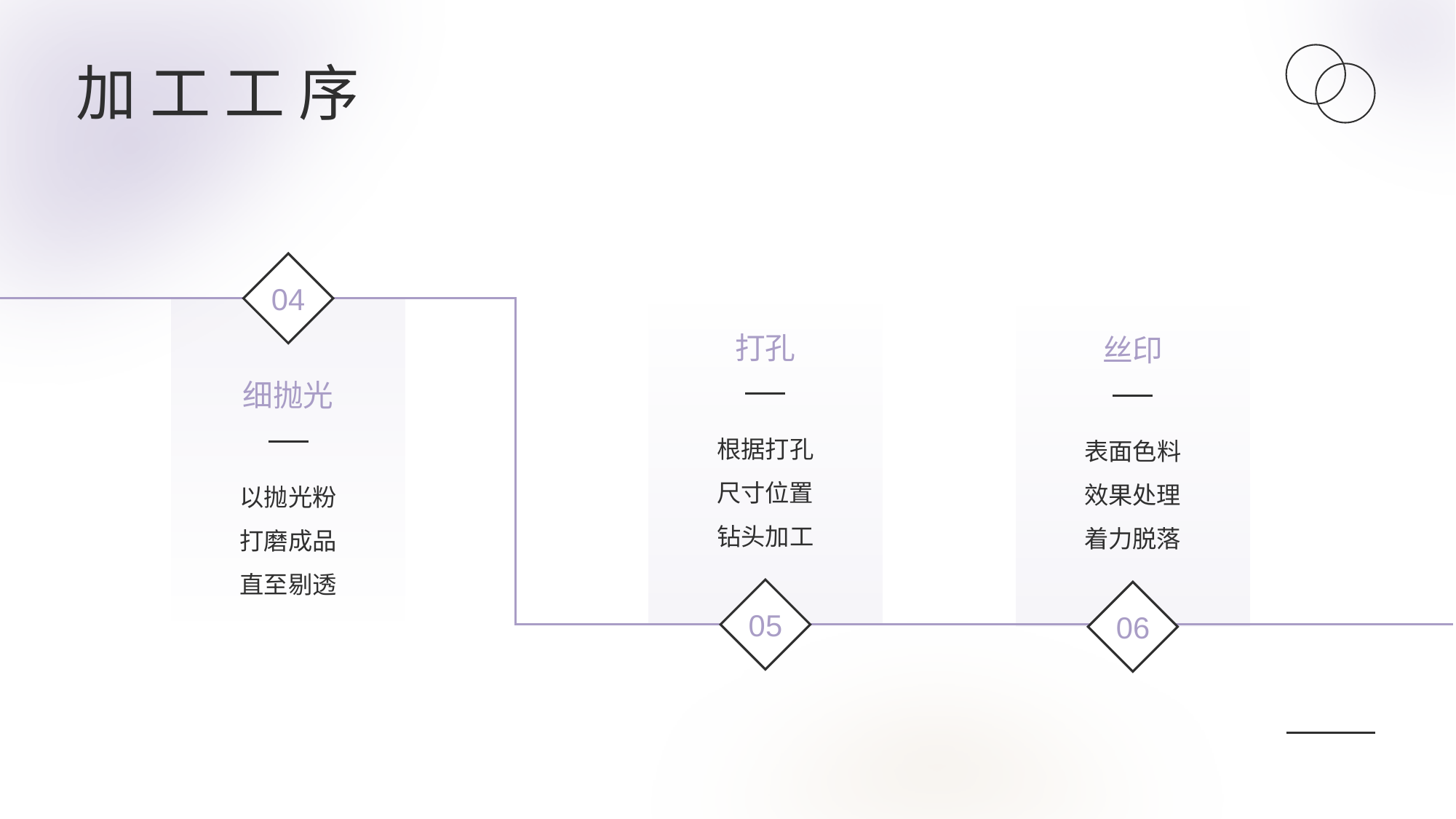

加 工 工 序

04

打孔
丝印
细抛光
根据打孔尺寸位置
钻头加工
表面色料效果处理
着力脱落
以抛光粉打磨成品直至剔透

05

06